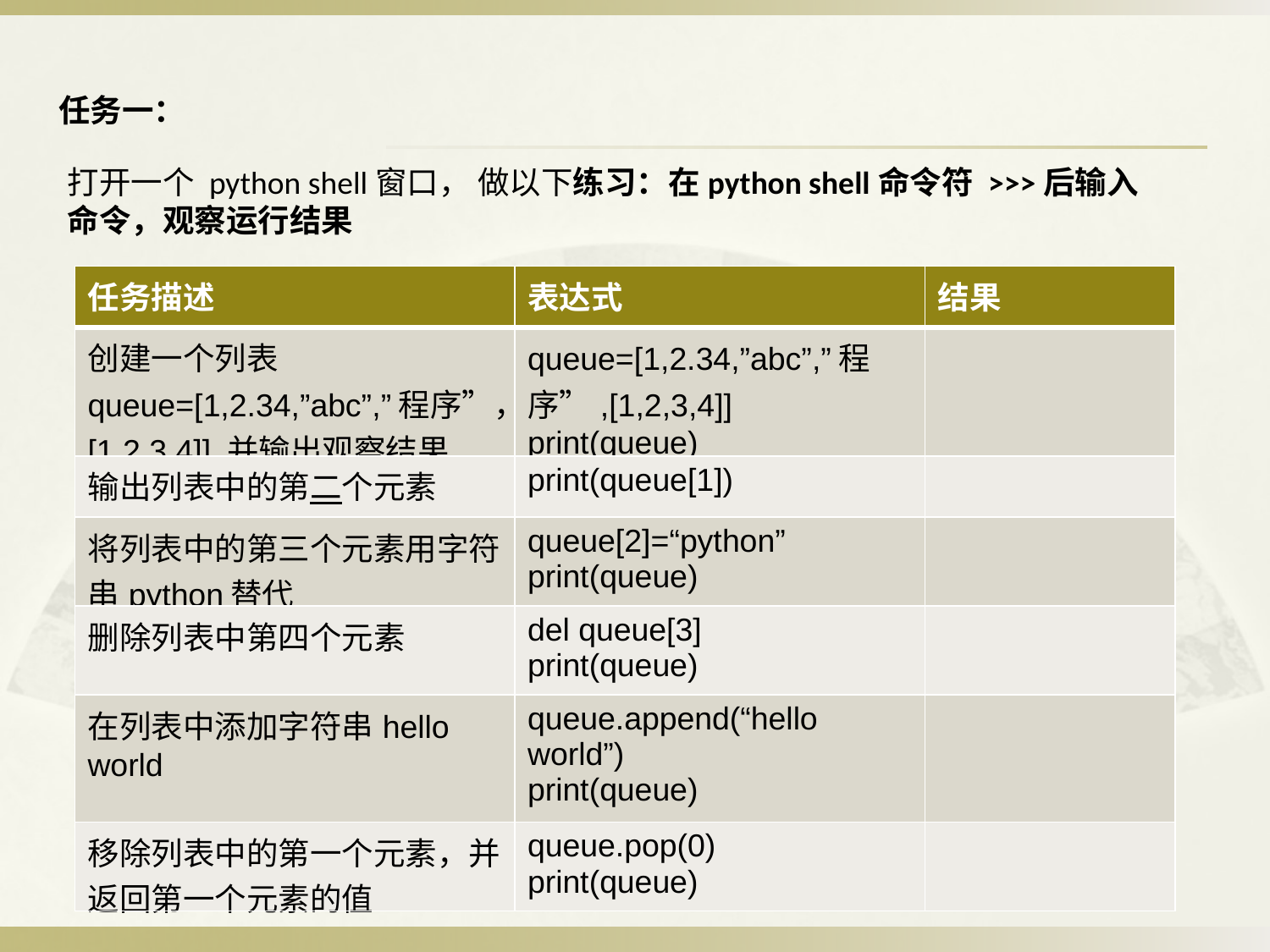

任务一：
打开一个 python shell窗口， 做以下练习：在python shell命令符 >>>后输入命令，观察运行结果

| 任务描述 | 表达式 | 结果 |
| --- | --- | --- |
| 创建一个列表 queue=[1,2.34,”abc”,”程序”，[1,2,3,4]],并输出观察结果 | queue=[1,2.34,”abc”,”程序”,[1,2,3,4]] print(queue) |  |
| 输出列表中的第二个元素 | print(queue[1]) |  |
| 将列表中的第三个元素用字符串python替代 | queue[2]=“python” print(queue) |  |
| 删除列表中第四个元素 | del queue[3] print(queue) |  |
| 在列表中添加字符串hello world | queue.append(“hello world”) print(queue) |  |
| 移除列表中的第一个元素，并返回第一个元素的值 | queue.pop(0) print(queue) |  |